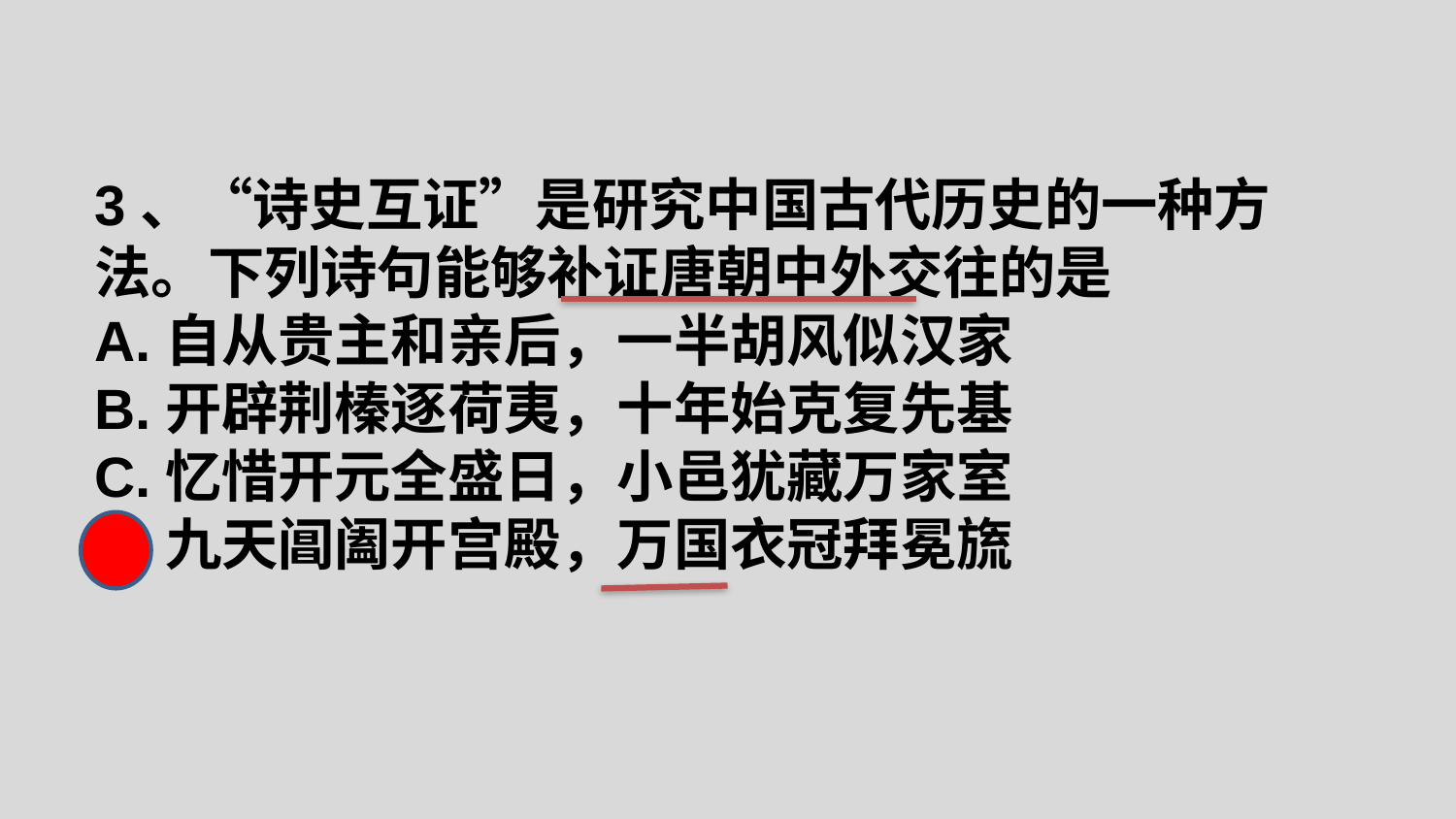

3、“诗史互证”是研究中国古代历史的一种方法。下列诗句能够补证唐朝中外交往的是A.自从贵主和亲后，一半胡风似汉家B.开辟荆榛逐荷夷，十年始克复先基C.忆惜开元全盛日，小邑犹藏万家室D.九天阊阖开宫殿，万国衣冠拜冕旒